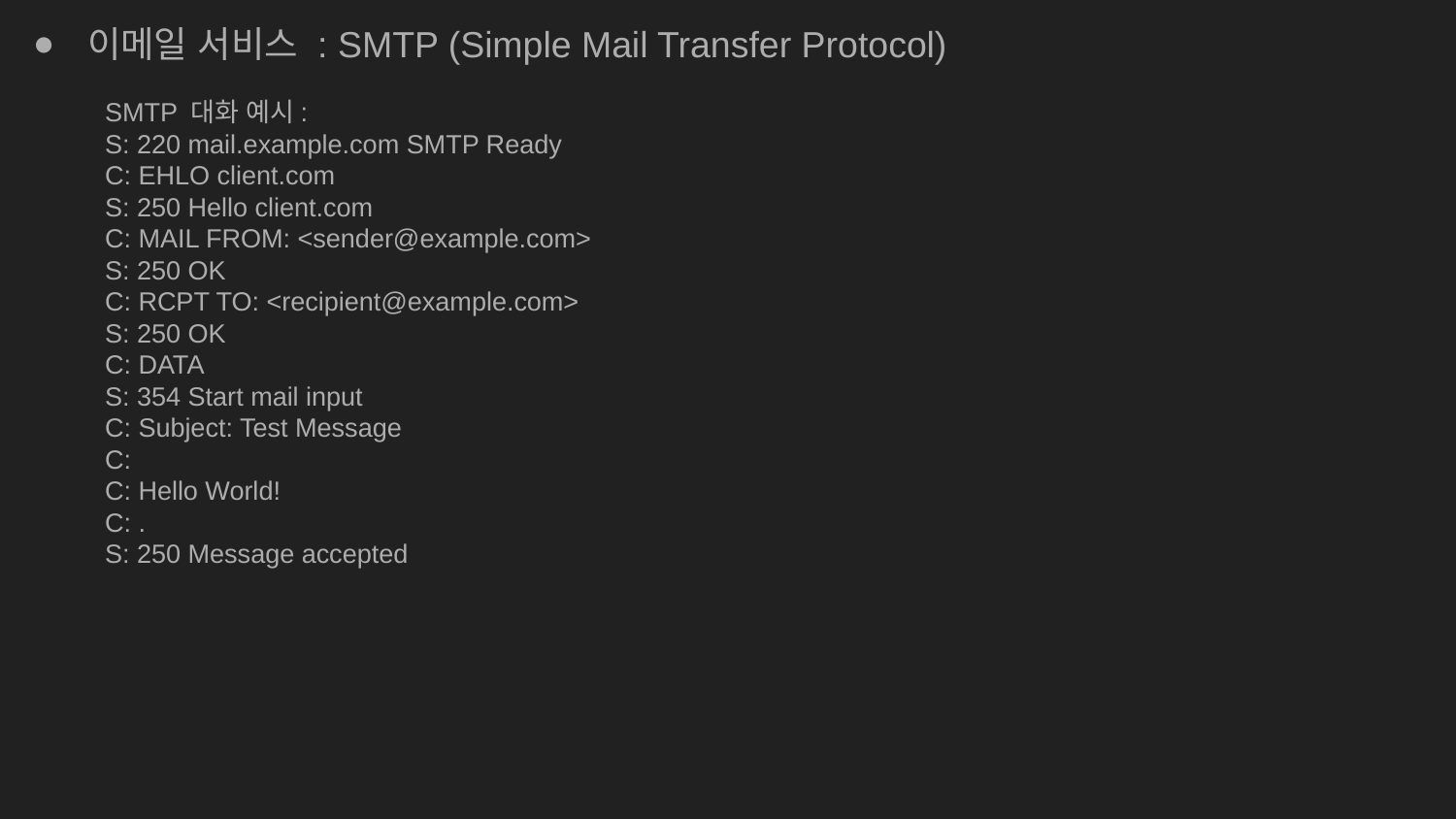

이메일 서비스 : SMTP (Simple Mail Transfer Protocol)
SMTP 대화 예시:
S: 220 mail.example.com SMTP Ready
C: EHLO client.com
S: 250 Hello client.com
C: MAIL FROM: <sender@example.com>
S: 250 OK
C: RCPT TO: <recipient@example.com>
S: 250 OK
C: DATA
S: 354 Start mail input
C: Subject: Test Message
C:
C: Hello World!
C: .
S: 250 Message accepted